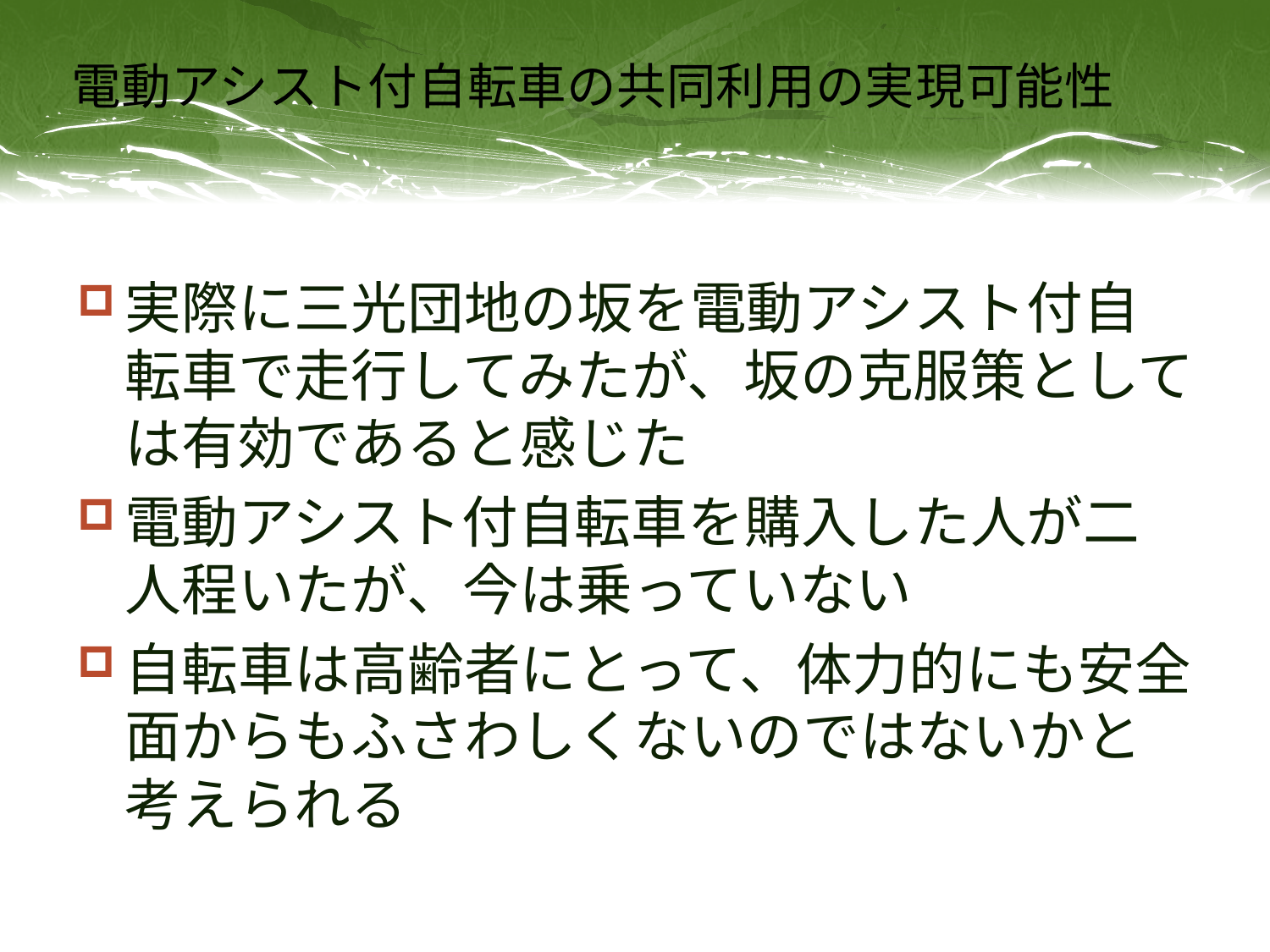

# 電動アシスト付自転車の共同利用の実現可能性
実際に三光団地の坂を電動アシスト付自転車で走行してみたが、坂の克服策としては有効であると感じた
電動アシスト付自転車を購入した人が二人程いたが、今は乗っていない
自転車は高齢者にとって、体力的にも安全面からもふさわしくないのではないかと考えられる